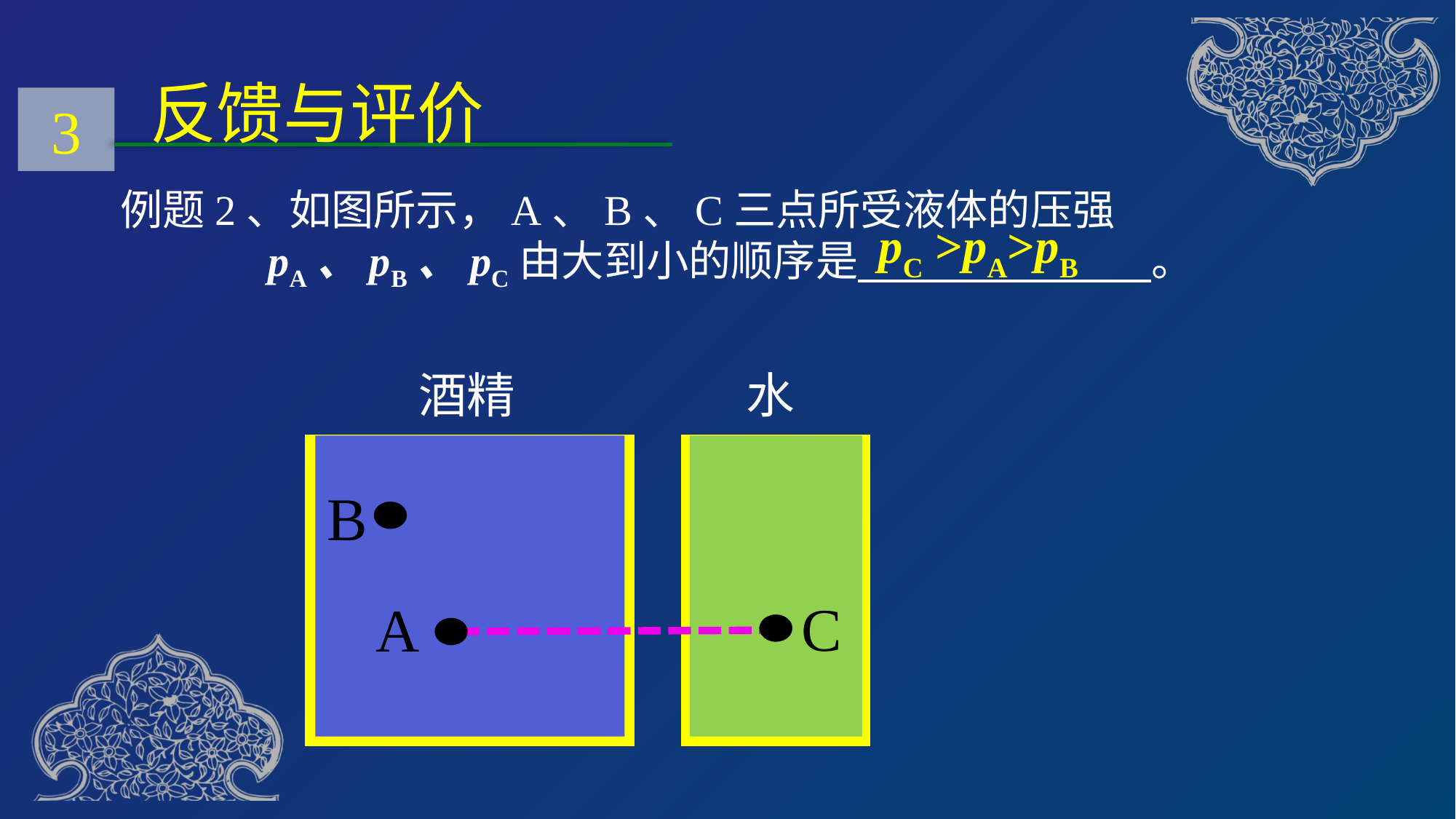

反馈与评价

3
例题2、如图所示，A、B、C三点所受液体的压强
              pA、pB、pC由大到小的顺序是                               。
pC >pA>pB
酒精
水

B

C
A